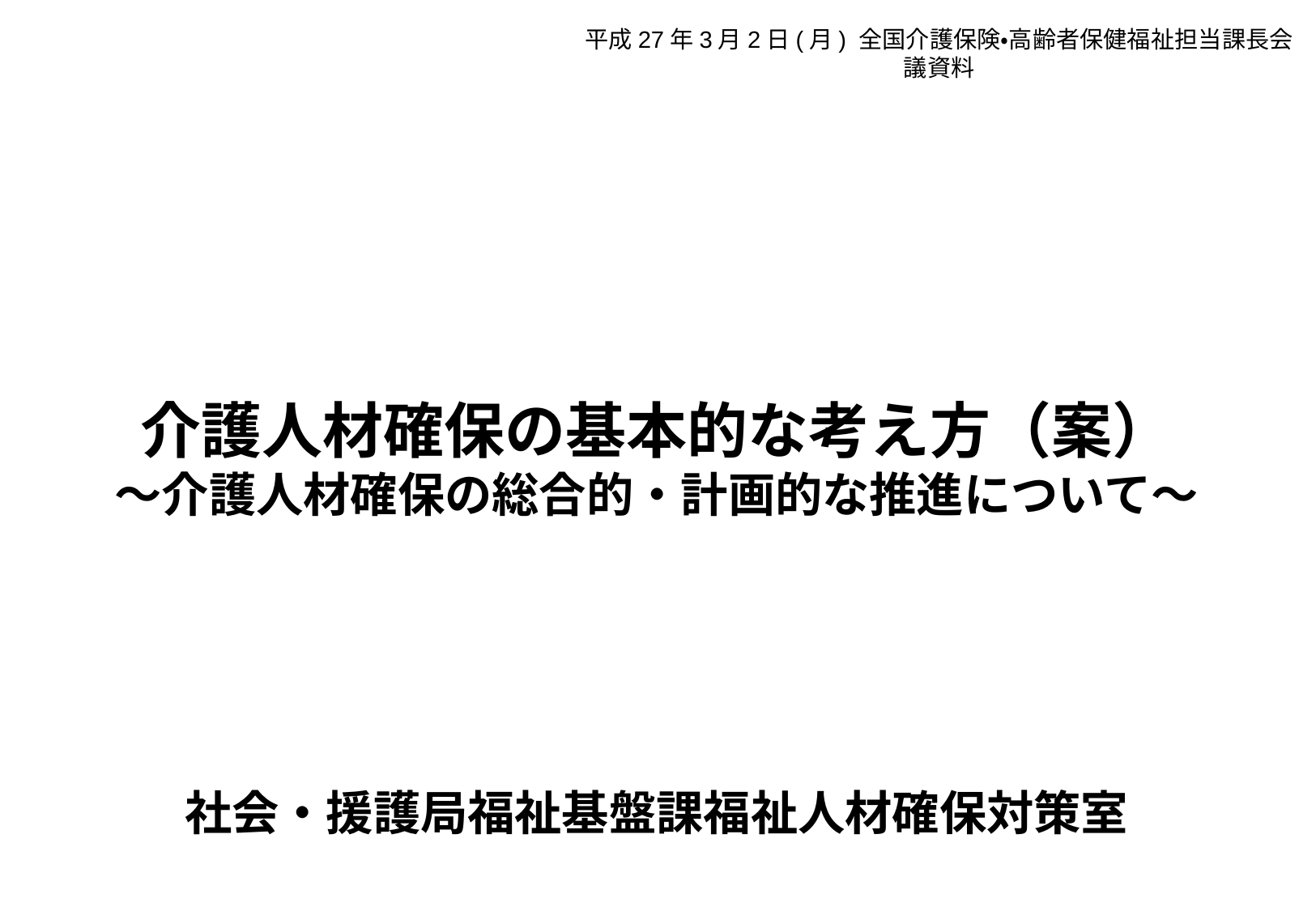

平成27年3月2日(月) 全国介護保険・高齢者保健福祉担当課長会議資料
介護人材確保の基本的な考え方（案）
～介護人材確保の総合的・計画的な推進について～
社会・援護局福祉基盤課福祉人材確保対策室